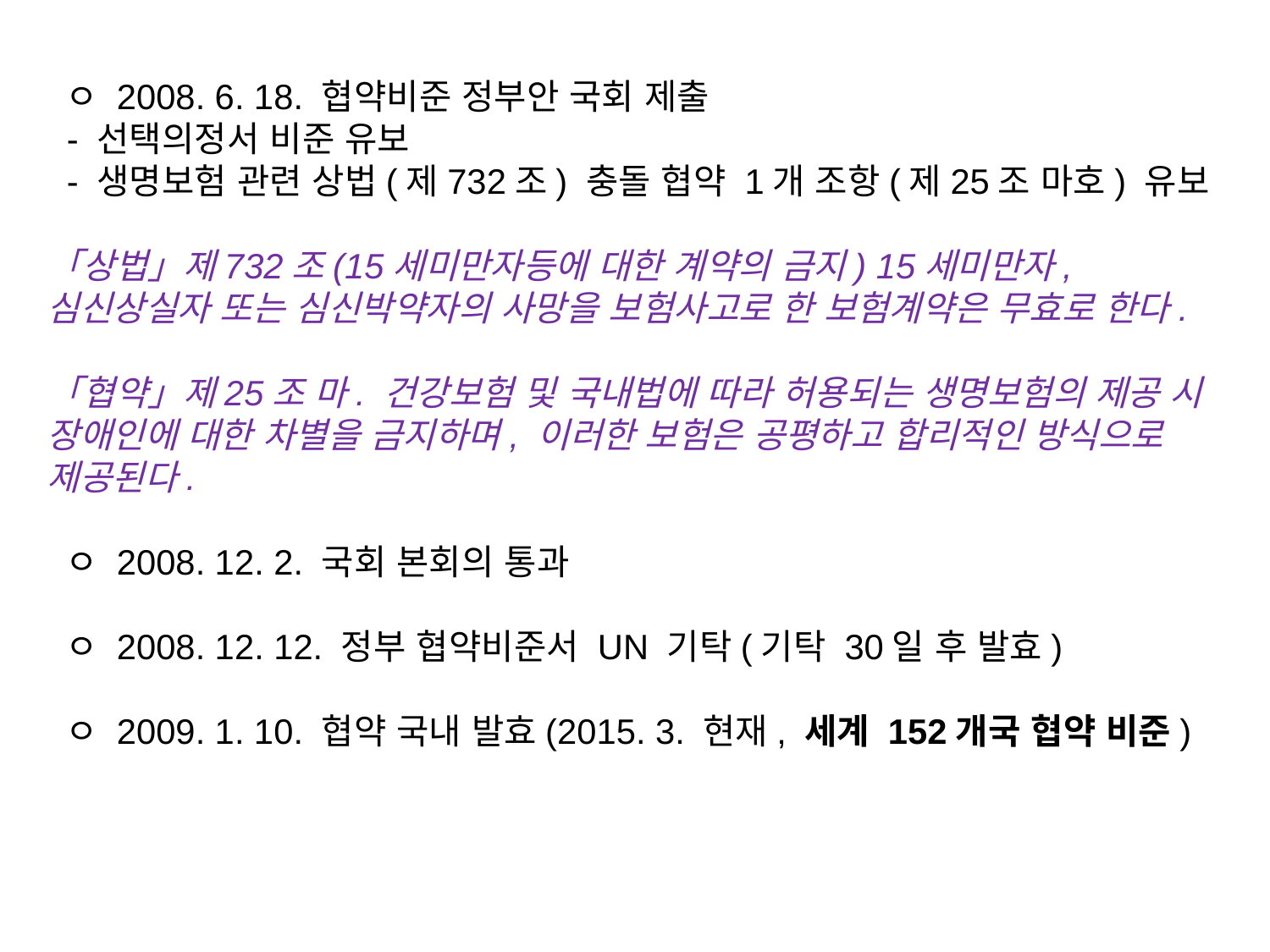

ㅇ 2008. 6. 18. 협약비준 정부안 국회 제출
  - 선택의정서 비준 유보
  - 생명보험 관련 상법(제732조) 충돌 협약 1개 조항(제25조 마호) 유보

「상법」제732조(15세미만자등에 대한 계약의 금지) 15세미만자, 심신상실자 또는 심신박약자의 사망을 보험사고로 한 보험계약은 무효로 한다.

「협약」제25조 마. 건강보험 및 국내법에 따라 허용되는 생명보험의 제공 시 장애인에 대한 차별을 금지하며, 이러한 보험은 공평하고 합리적인 방식으로 제공된다.

 ㅇ 2008. 12. 2. 국회 본회의 통과

 ㅇ 2008. 12. 12. 정부 협약비준서 UN 기탁(기탁 30일 후 발효)

 ㅇ 2009. 1. 10. 협약 국내 발효(2015. 3. 현재, 세계 152개국 협약 비준)